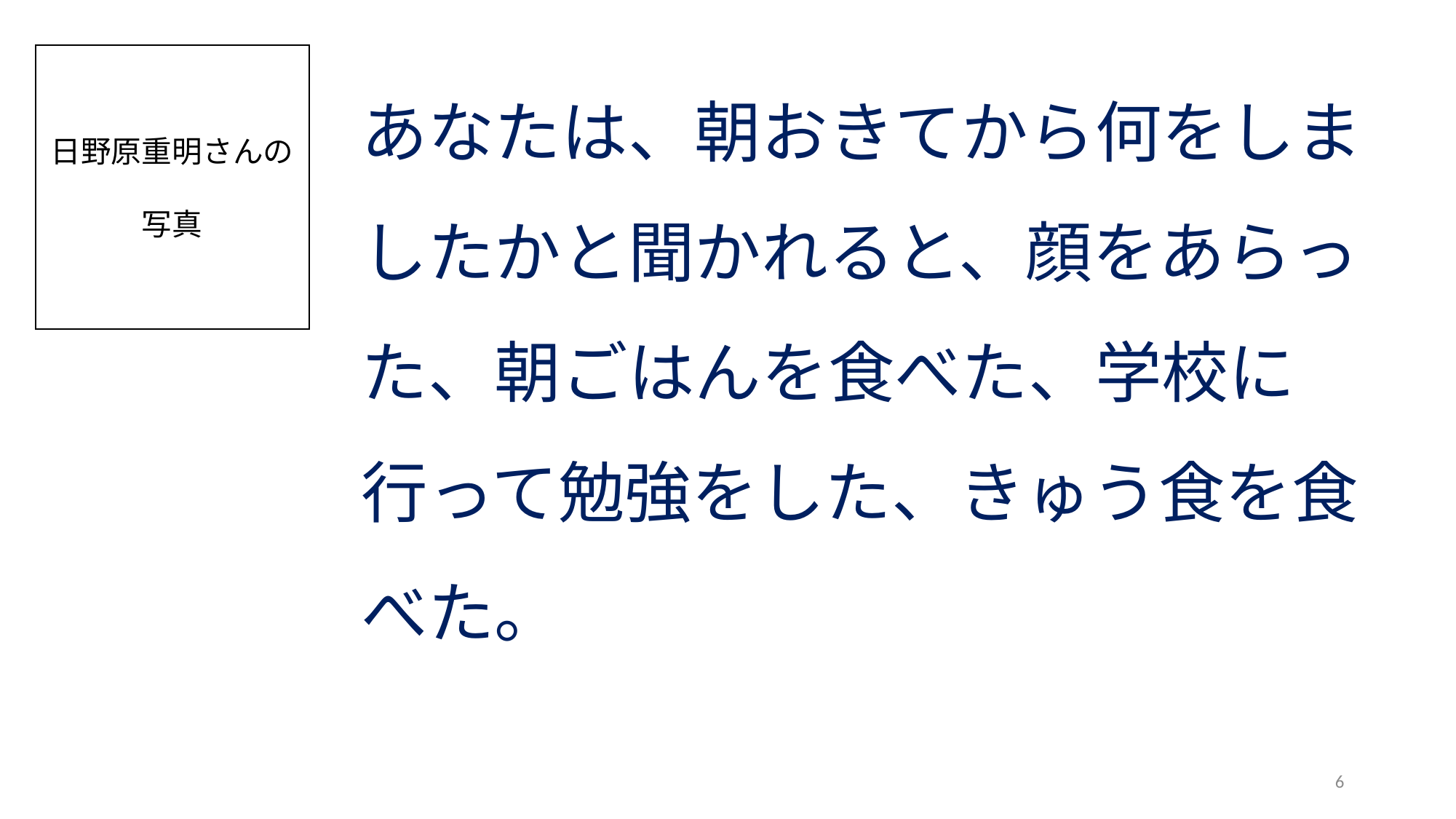

あなたは、朝おきてから何をしましたかと聞かれると、顔をあらった、朝ごはんを食べた、学校に行って勉強をした、きゅう食を食べた。

午後は運動場でボール遊びをやった。
日野原重明さんの

写真
6